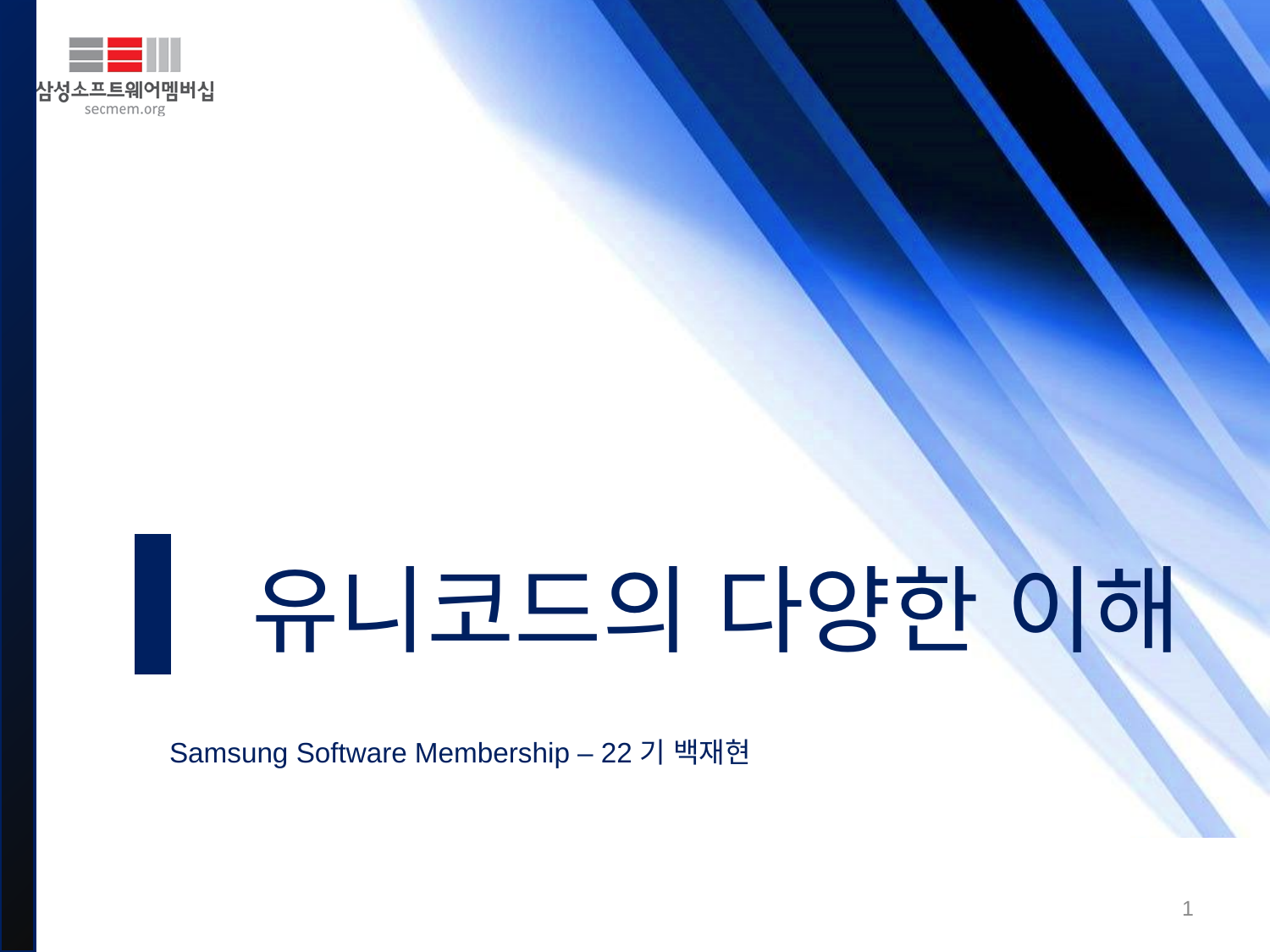

유니코드의 다양한 이해
Samsung Software Membership – 22기 백재현
1